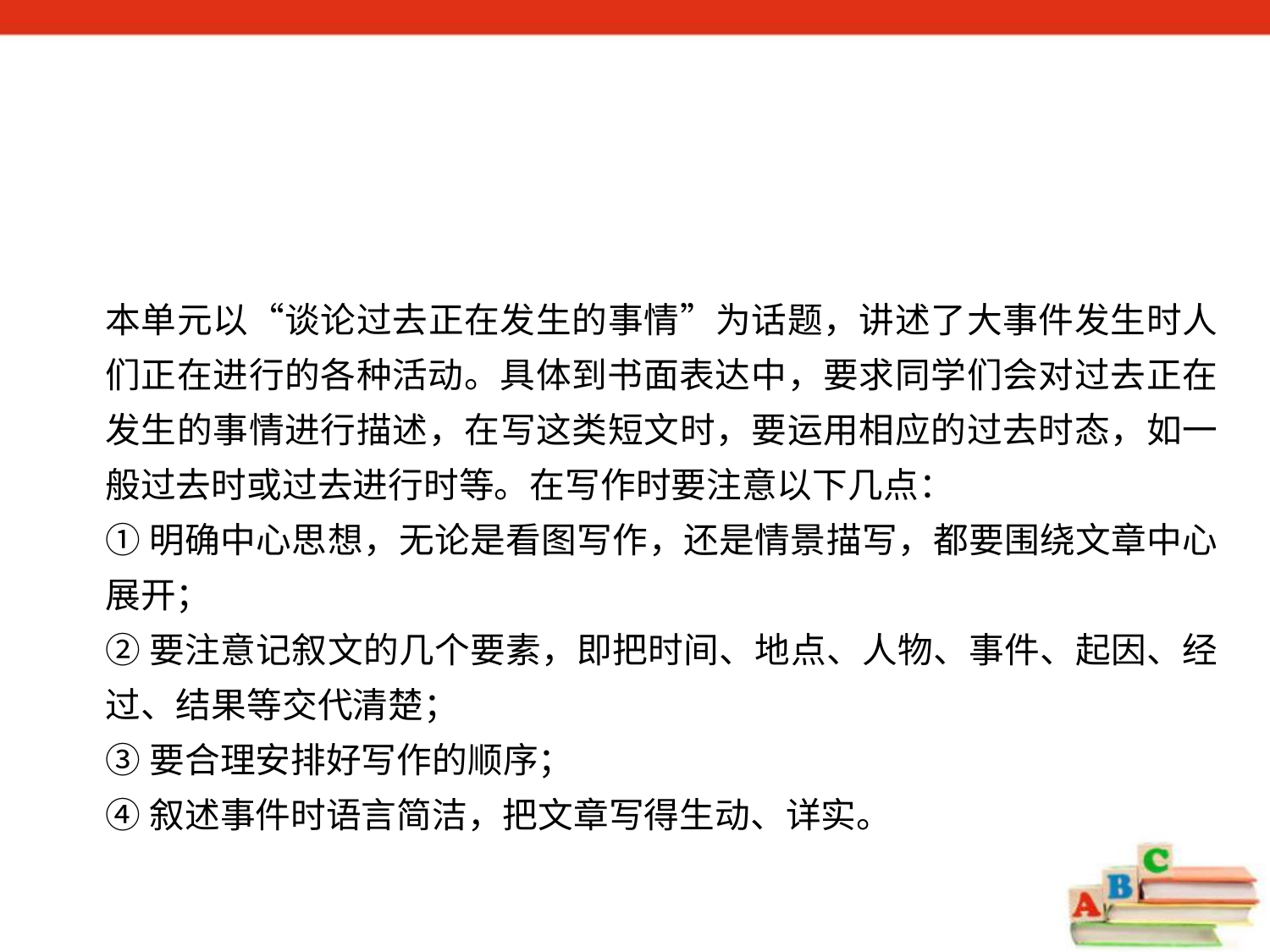

本单元以“谈论过去正在发生的事情”为话题，讲述了大事件发生时人们正在进行的各种活动。具体到书面表达中，要求同学们会对过去正在发生的事情进行描述，在写这类短文时，要运用相应的过去时态，如一般过去时或过去进行时等。在写作时要注意以下几点：
①明确中心思想，无论是看图写作，还是情景描写，都要围绕文章中心展开；
②要注意记叙文的几个要素，即把时间、地点、人物、事件、起因、经过、结果等交代清楚；
③要合理安排好写作的顺序；
④叙述事件时语言简洁，把文章写得生动、详实。